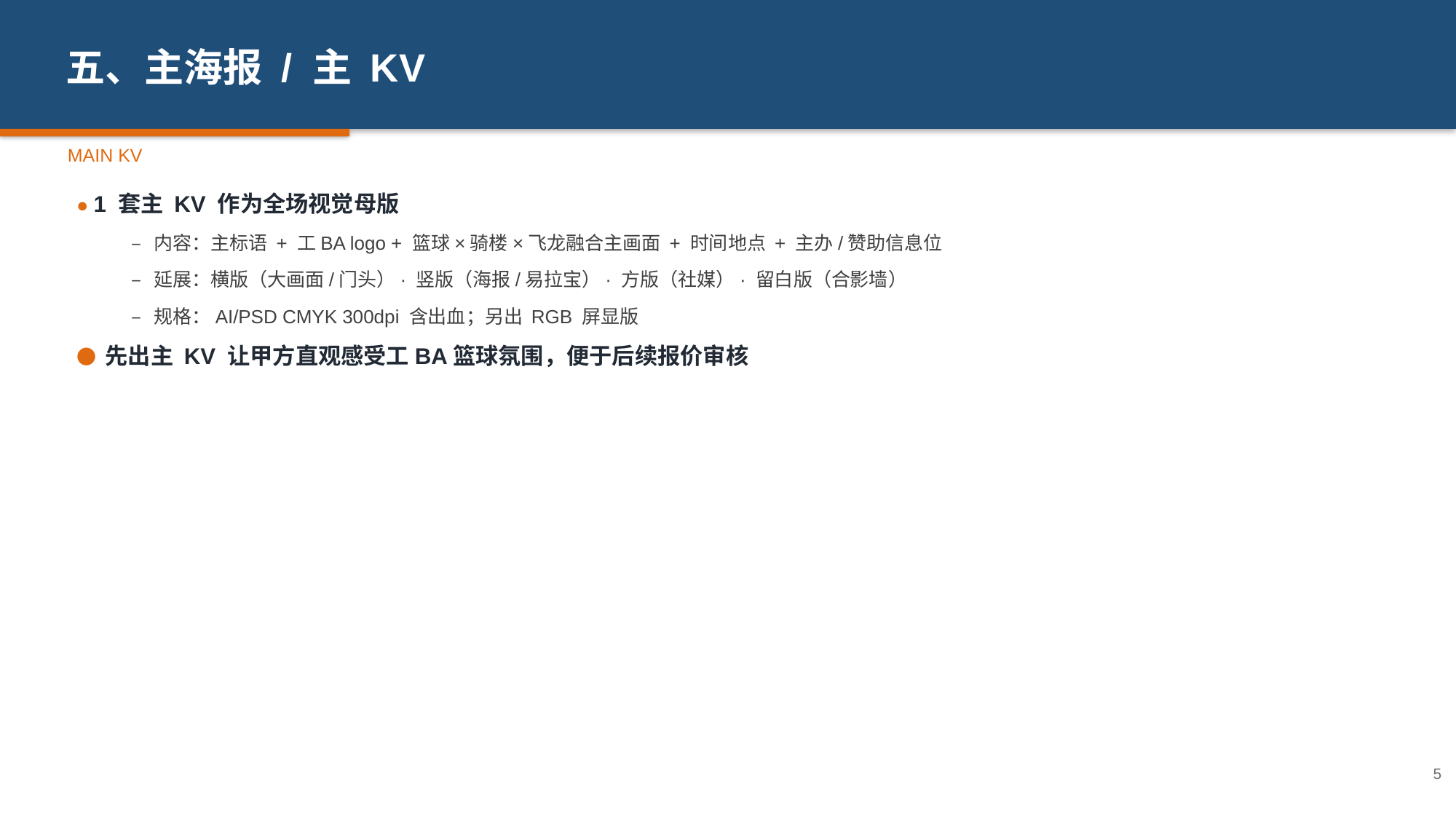

五、主海报 / 主 KV

MAIN KV
● 1 套主 KV 作为全场视觉母版
–  内容：主标语 + 工BA logo + 篮球×骑楼×飞龙融合主画面 + 时间地点 + 主办/赞助信息位
–  延展：横版（大画面/门头）· 竖版（海报/易拉宝）· 方版（社媒）· 留白版（合影墙）
–  规格：AI/PSD CMYK 300dpi 含出血；另出 RGB 屏显版
● 先出主 KV 让甲方直观感受工BA篮球氛围，便于后续报价审核
5